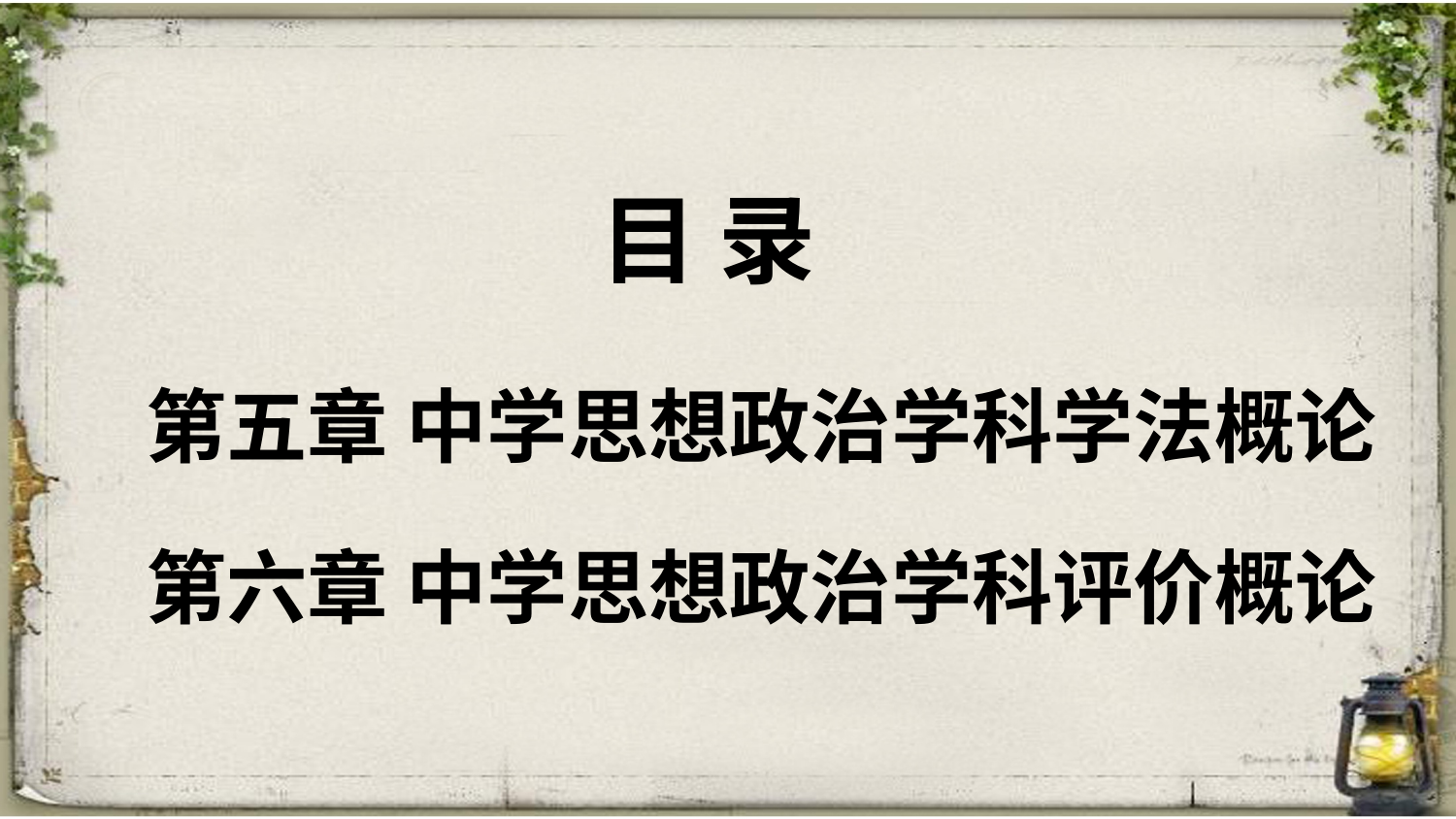

目 录
第五章 中学思想政治学科学法概论
第六章 中学思想政治学科评价概论